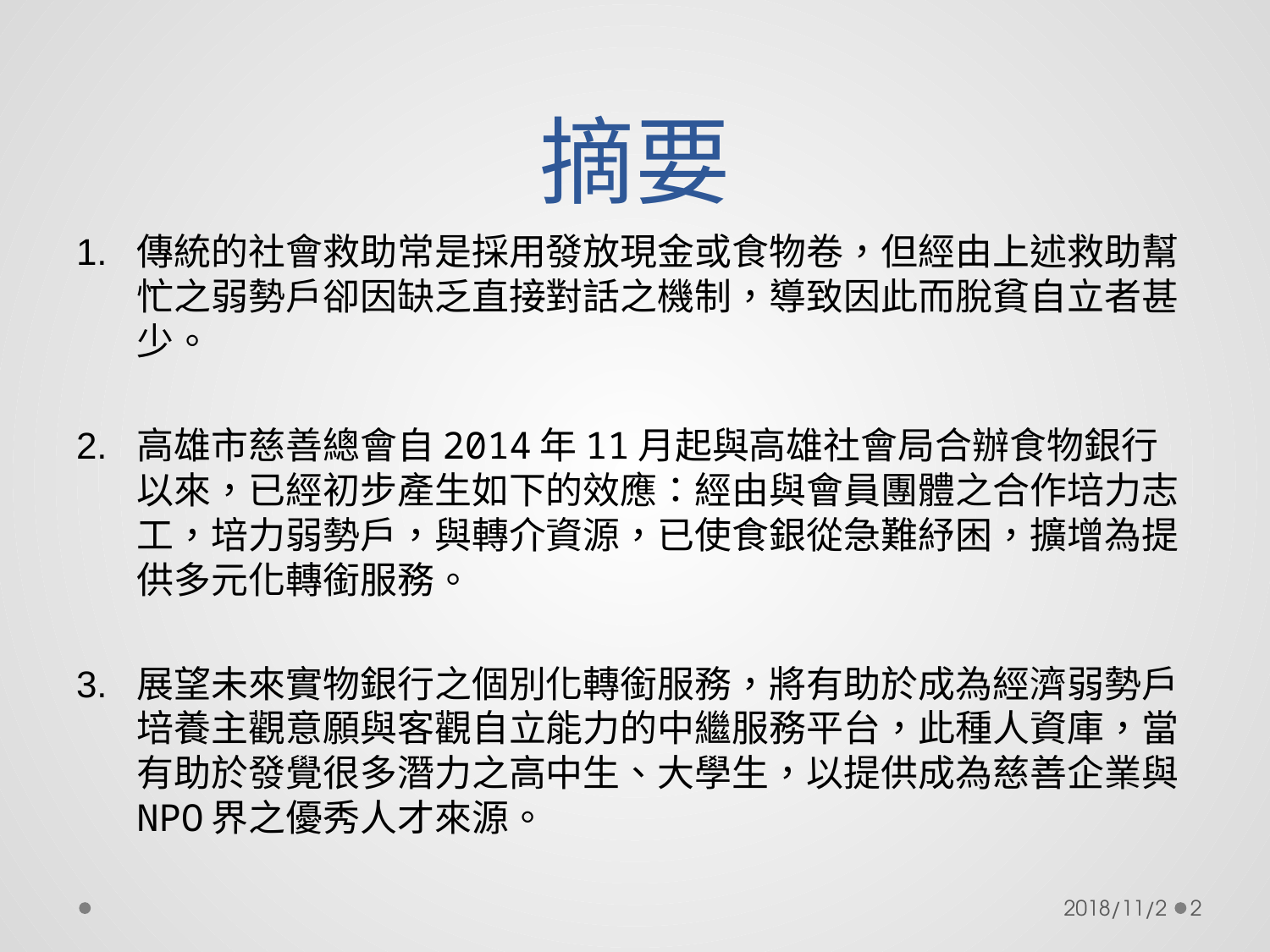

# 摘要
傳統的社會救助常是採用發放現金或食物卷，但經由上述救助幫忙之弱勢戶卻因缺乏直接對話之機制，導致因此而脫貧自立者甚少。

高雄市慈善總會自2014年11月起與高雄社會局合辦食物銀行以來，已經初步產生如下的效應：經由與會員團體之合作培力志工，培力弱勢戶，與轉介資源，已使食銀從急難紓困，擴增為提供多元化轉銜服務。

展望未來實物銀行之個別化轉銜服務，將有助於成為經濟弱勢戶培養主觀意願與客觀自立能力的中繼服務平台，此種人資庫，當有助於發覺很多潛力之高中生、大學生，以提供成為慈善企業與NPO界之優秀人才來源。
2018/11/2
2